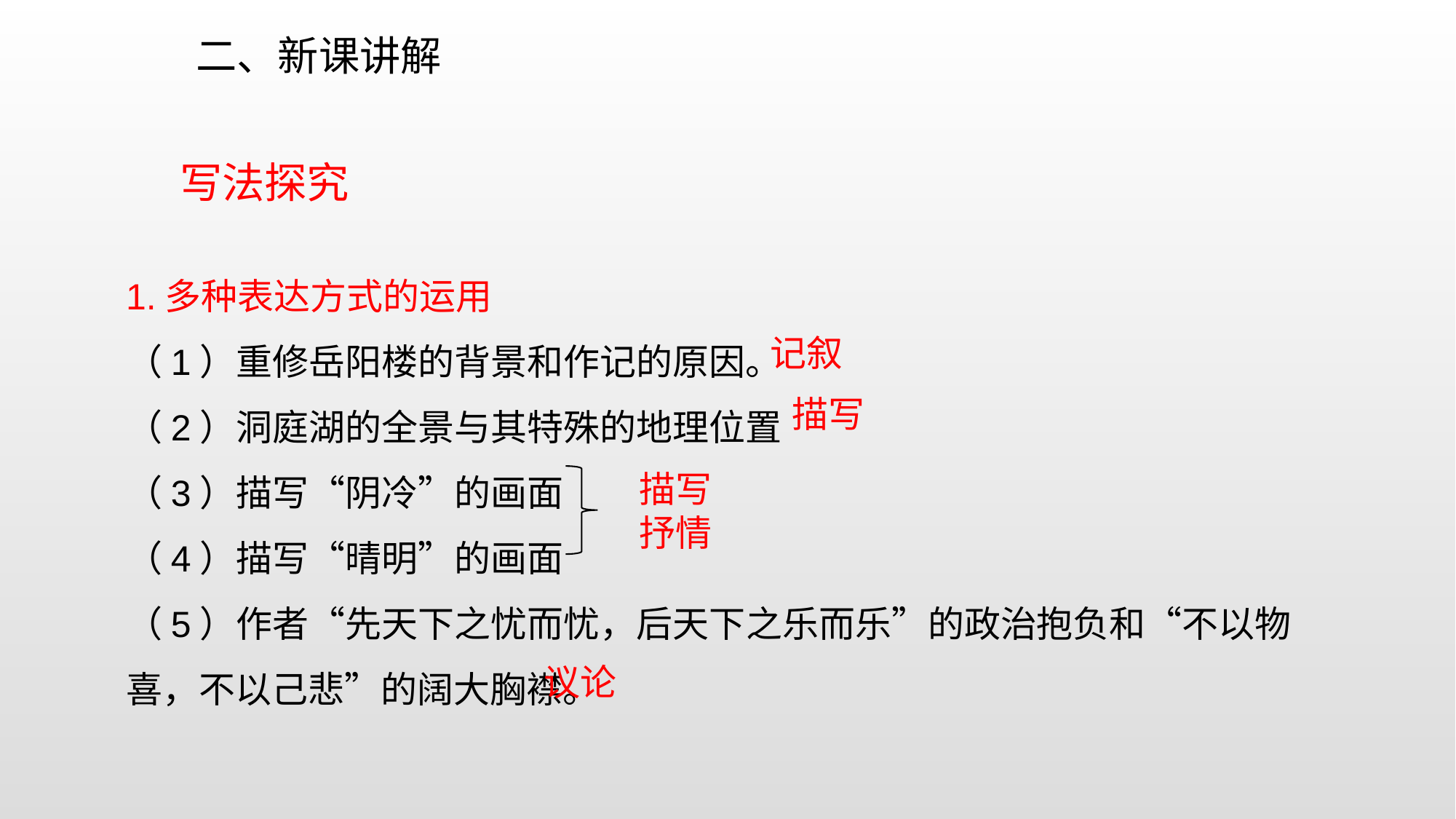

二、新课讲解

写法探究
1.多种表达方式的运用
（1）重修岳阳楼的背景和作记的原因。
（2）洞庭湖的全景与其特殊的地理位置
（3）描写“阴冷”的画面
（4）描写“晴明”的画面
（5）作者“先天下之忧而忧，后天下之乐而乐”的政治抱负和“不以物喜，不以己悲”的阔大胸襟。

记叙
描写
描写
抒情

议论